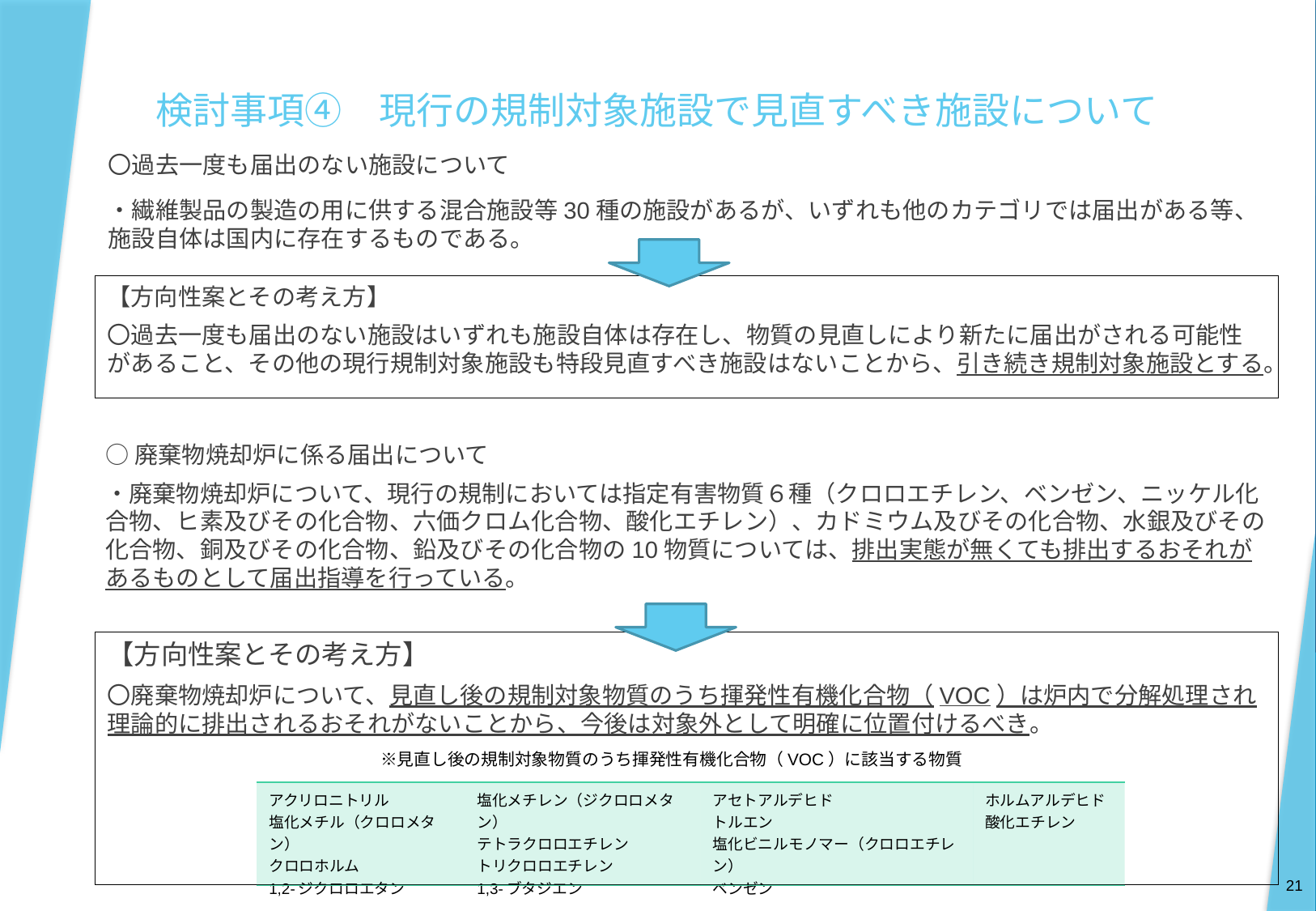

検討事項④　現行の規制対象施設で見直すべき施設について
〇過去一度も届出のない施設について
・繊維製品の製造の用に供する混合施設等30種の施設があるが、いずれも他のカテゴリでは届出がある等、施設自体は国内に存在するものである。

【方向性案とその考え方】
〇過去一度も届出のない施設はいずれも施設自体は存在し、物質の見直しにより新たに届出がされる可能性があること、その他の現行規制対象施設も特段見直すべき施設はないことから、引き続き規制対象施設とする。
○廃棄物焼却炉に係る届出について
・廃棄物焼却炉について、現行の規制においては指定有害物質６種（クロロエチレン、ベンゼン、ニッケル化合物、ヒ素及びその化合物、六価クロム化合物、酸化エチレン）、カドミウム及びその化合物、水銀及びその化合物、銅及びその化合物、鉛及びその化合物の10物質については、排出実態が無くても排出するおそれがあるものとして届出指導を行っている。

【方向性案とその考え方】
〇廃棄物焼却炉について、見直し後の規制対象物質のうち揮発性有機化合物（VOC）は炉内で分解処理され理論的に排出されるおそれがないことから、今後は対象外として明確に位置付けるべき。

　　　※見直し後の規制対象物質のうち揮発性有機化合物（VOC）に該当する物質

| アクリロニトリル 塩化メチル（クロロメタン） クロロホルム 1,2-ジクロロエタン | 塩化メチレン（ジクロロメタン） テトラクロロエチレン トリクロロエチレン 1,3-ブタジエン | アセトアルデヒド トルエン 塩化ビニルモノマー（クロロエチレン） ベンゼン | ホルムアルデヒド 酸化エチレン |
| --- | --- | --- | --- |
21